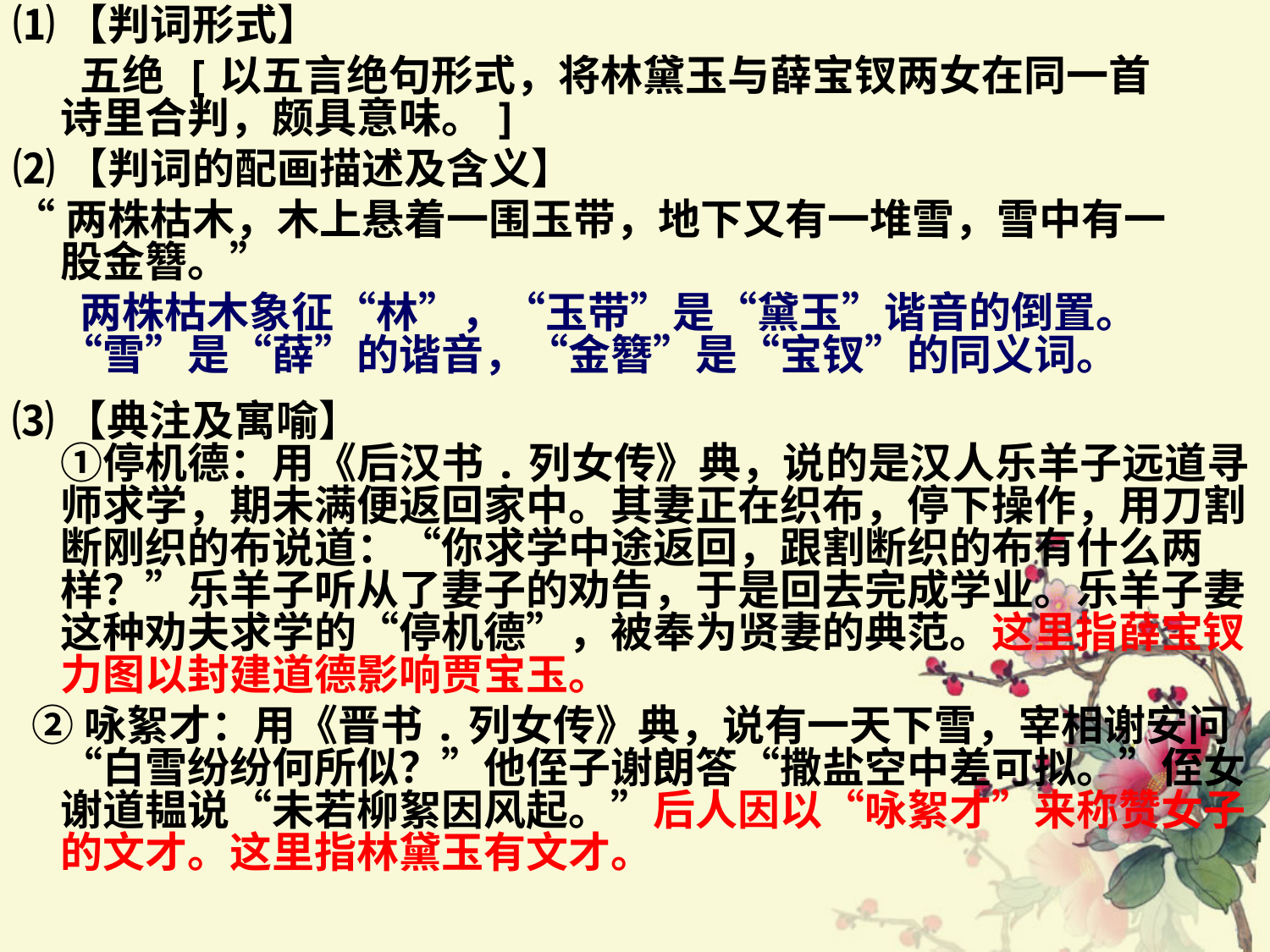

⑴【判词形式】
      五绝 [以五言绝句形式，将林黛玉与薛宝钗两女在同一首诗里合判，颇具意味。]
⑵【判词的配画描述及含义】
“两株枯木，木上悬着一围玉带，地下又有一堆雪，雪中有一股金簪。”
      两株枯木象征“林”，“玉带”是“黛玉”谐音的倒置。“雪”是“薛”的谐音，“金簪”是“宝钗”的同义词。
⑶【典注及寓喻】
①停机德：用《后汉书.列女传》典，说的是汉人乐羊子远道寻师求学，期未满便返回家中。其妻正在织布，停下操作，用刀割断刚织的布说道：“你求学中途返回，跟割断织的布有什么两样？”乐羊子听从了妻子的劝告，于是回去完成学业。乐羊子妻这种劝夫求学的“停机德”，被奉为贤妻的典范。这里指薛宝钗力图以封建道德影响贾宝玉。
  ②咏絮才：用《晋书.列女传》典，说有一天下雪，宰相谢安问“白雪纷纷何所似？”他侄子谢朗答“撒盐空中差可拟。”侄女谢道韫说“未若柳絮因风起。”后人因以“咏絮才”来称赞女子的文才。这里指林黛玉有文才。